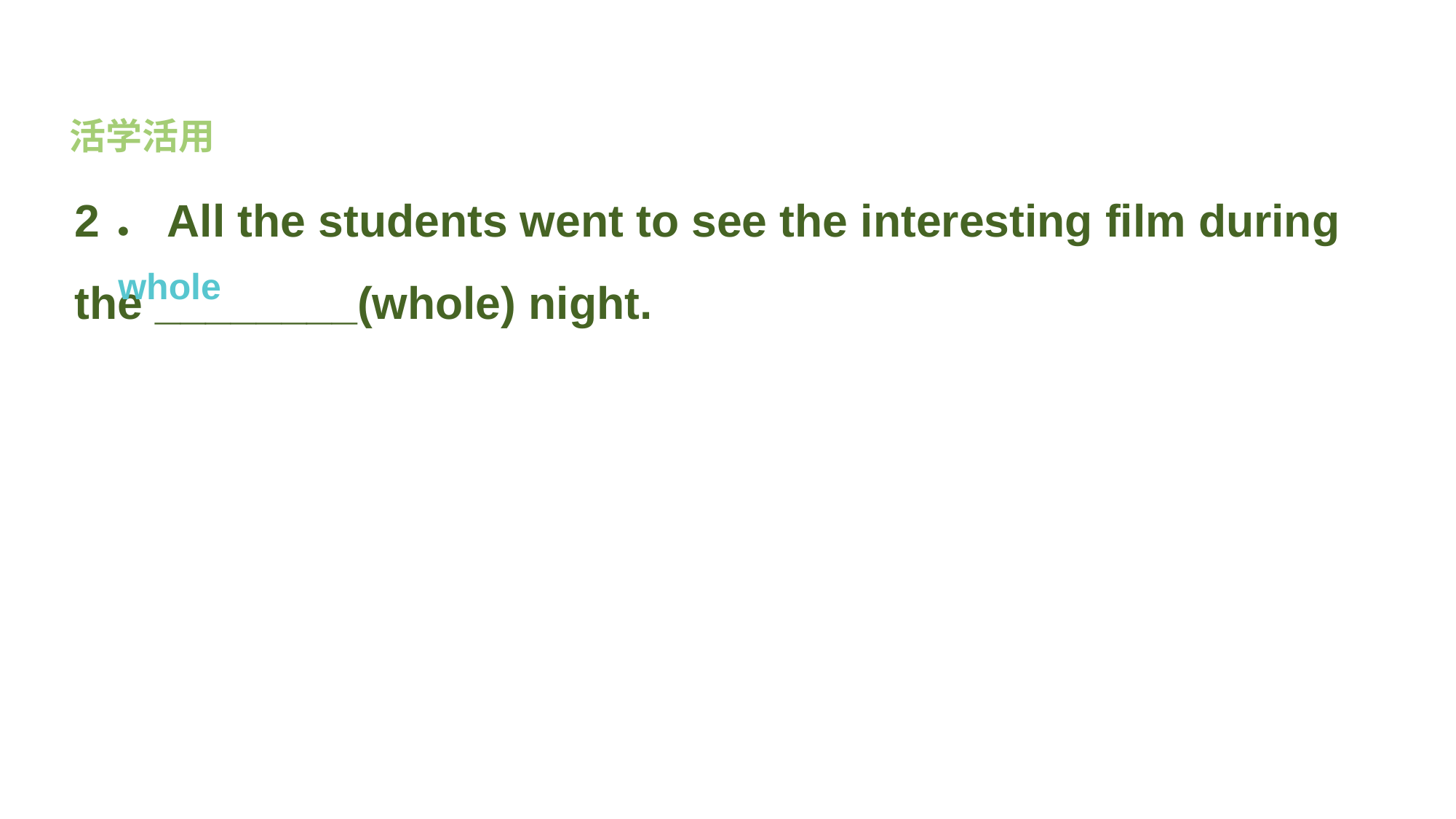

活学活用
2．All the students went to see the interesting film during the ________(whole) night.
whole